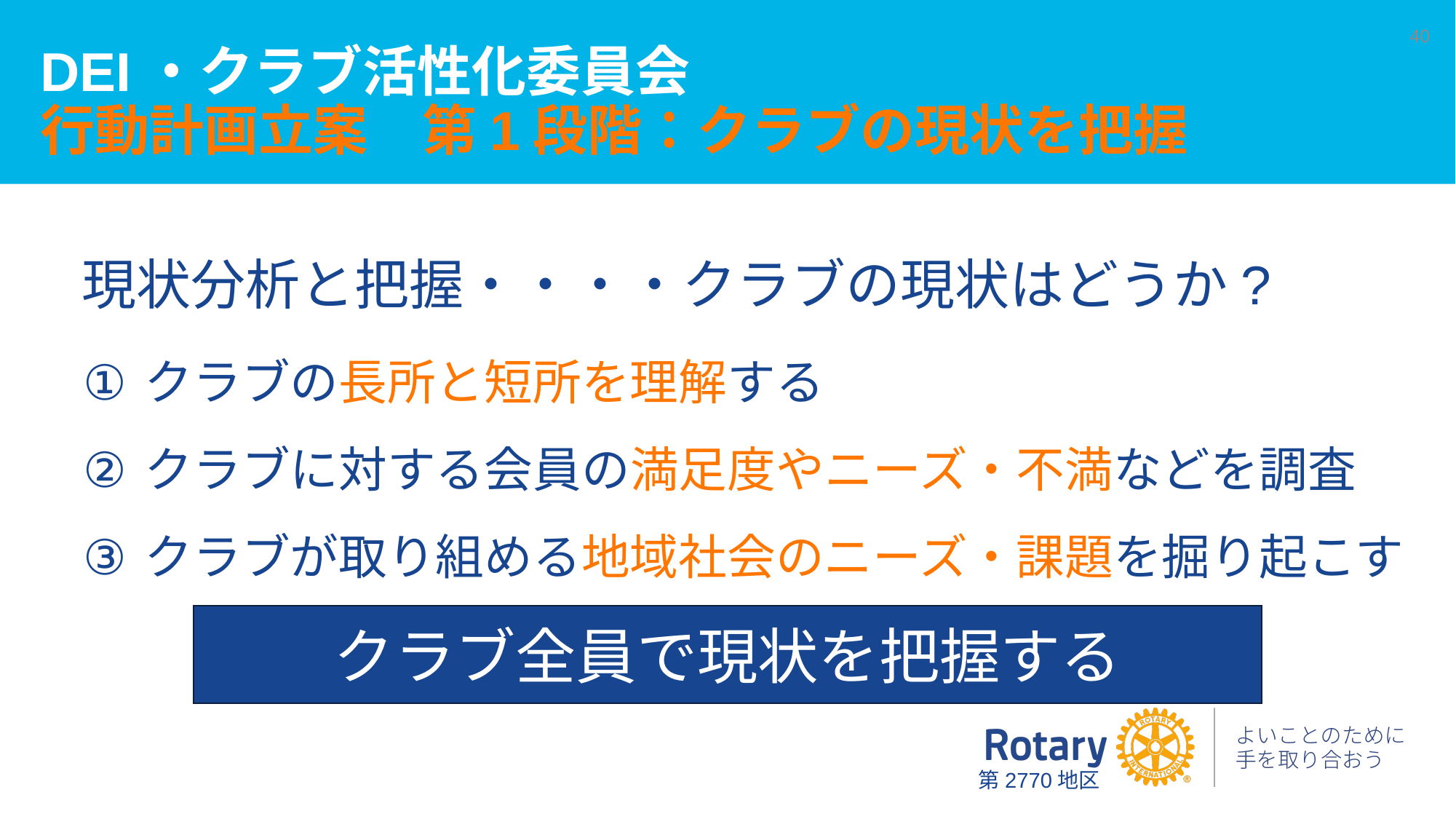

40
# DEI・クラブ活性化委員会 行動計画立案　第1段階：クラブの現状を把握
現状分析と把握・・・・クラブの現状はどうか?

クラブの長所と短所を理解する
クラブに対する会員の満足度やニーズ・不満などを調査
クラブが取り組める地域社会のニーズ・課題を掘り起こす
クラブ全員で現状を把握する